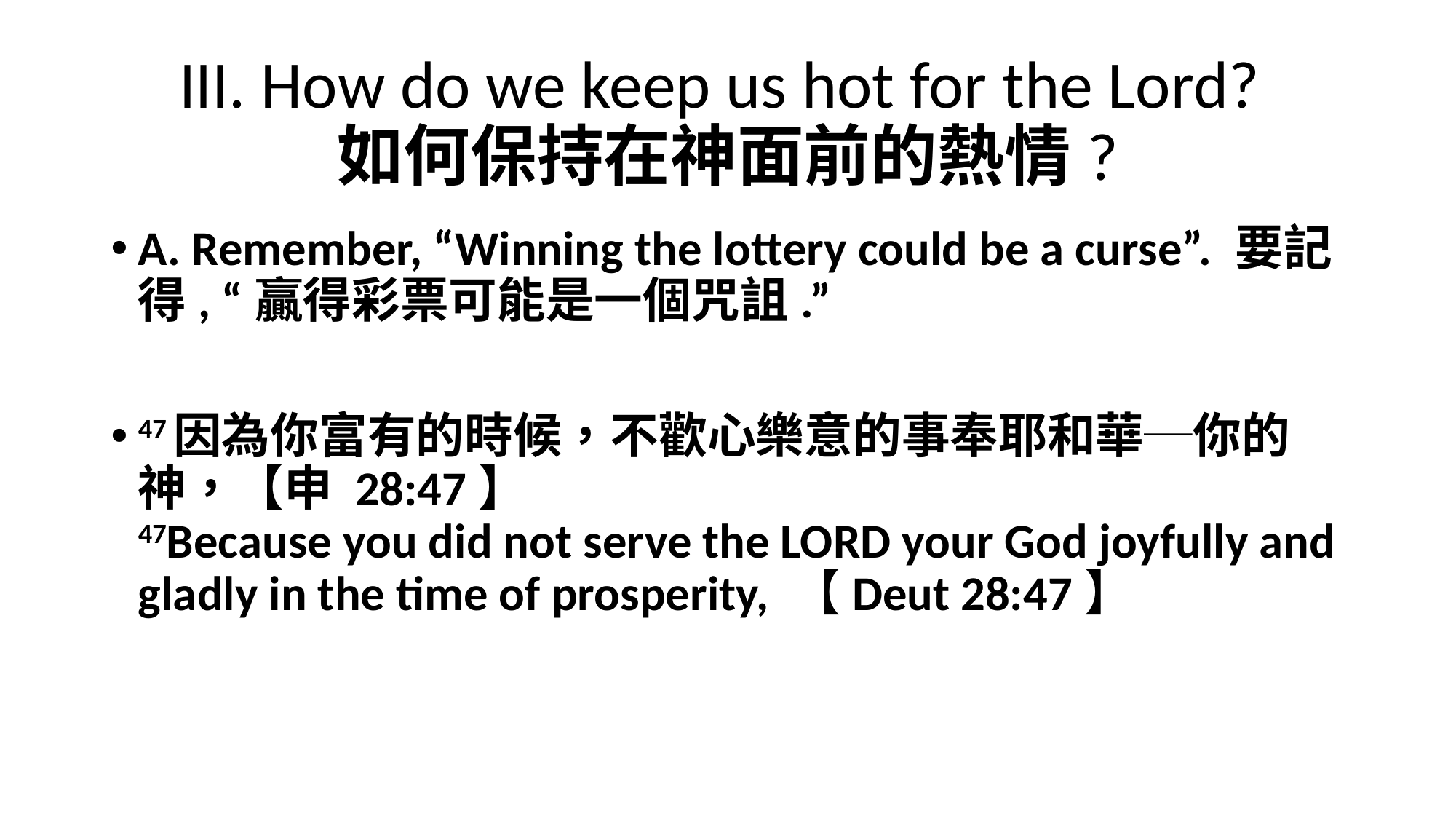

# III. How do we keep us hot for the Lord? 如何保持在神面前的熱情?
A. Remember, “Winning the lottery could be a curse”. 要記得, “贏得彩票可能是一個咒詛.”

47因為你富有的時候，不歡心樂意的事奉耶和華─你的　神，【申 28:47】
47Because you did not serve the LORD your God joyfully and gladly in the time of prosperity, 【Deut 28:47】